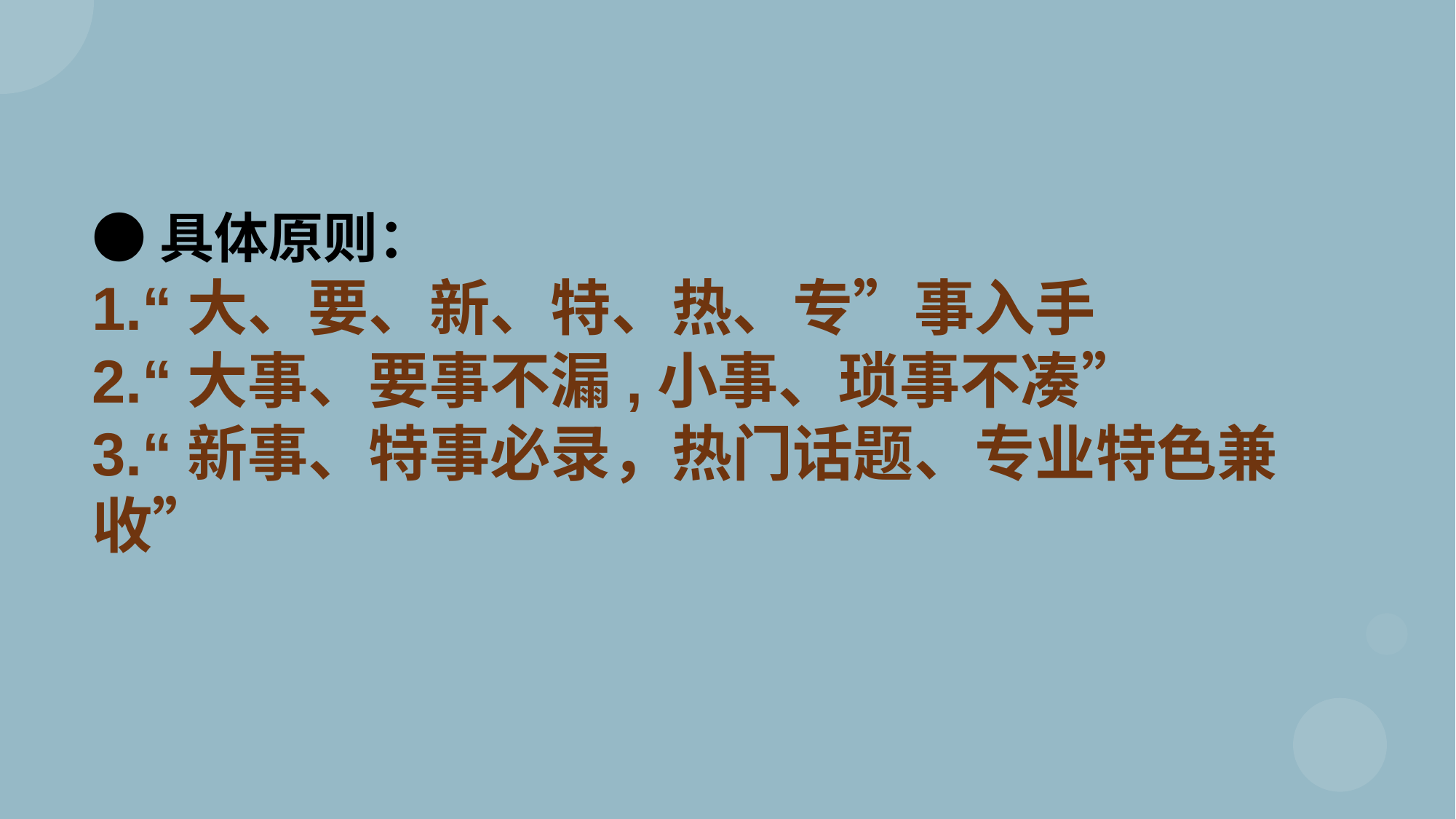

●具体原则：
1.“大、要、新、特、热、专”事入手
2.“大事、要事不漏,小事、琐事不凑”
3.“新事、特事必录，热门话题、专业特色兼收”